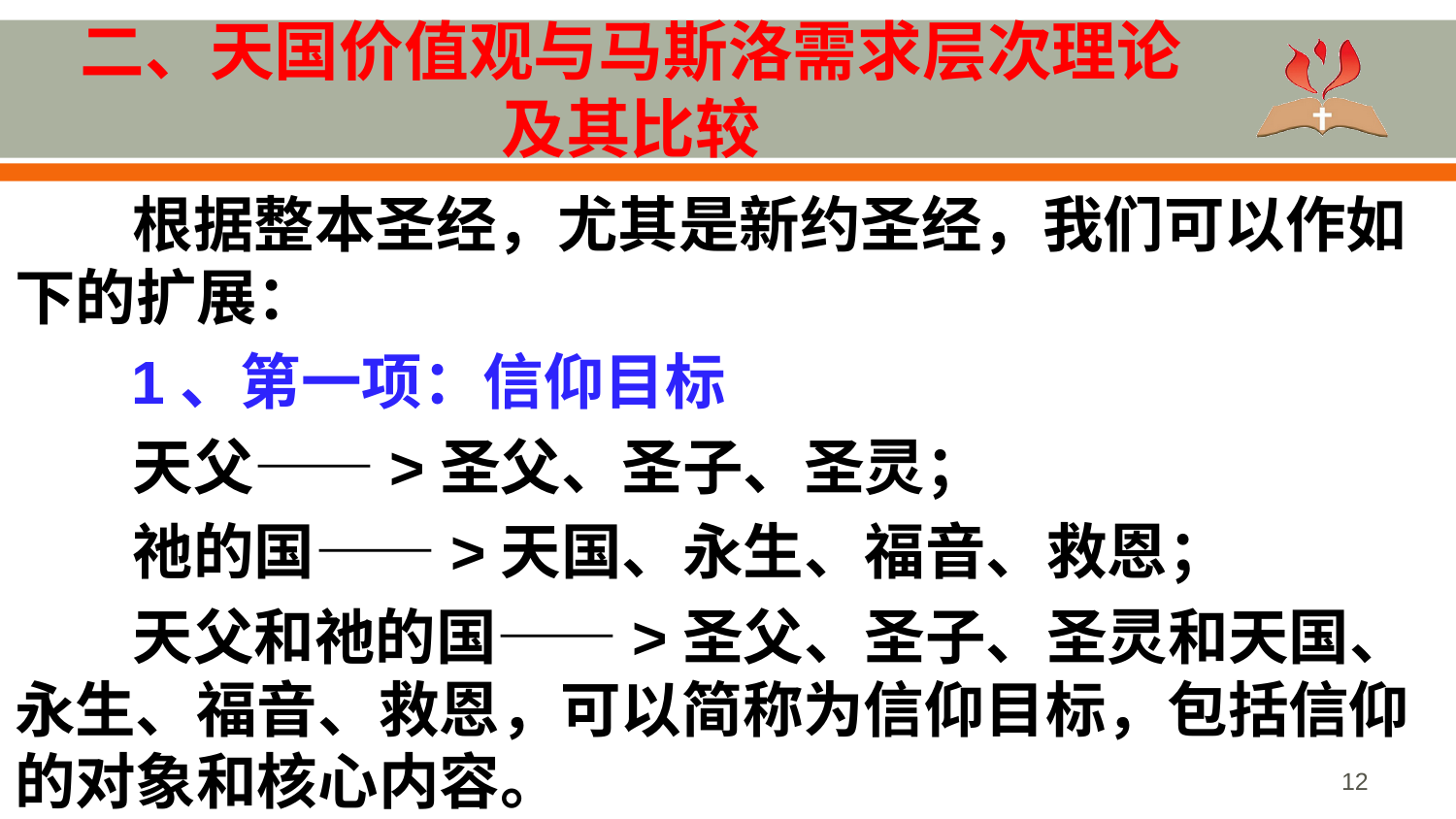

# 二、天国价值观与马斯洛需求层次理论 及其比较
根据整本圣经，尤其是新约圣经，我们可以作如下的扩展：
       1、第一项：信仰目标
天父——>圣父、圣子、圣灵；
祂的国——>天国、永生、福音、救恩；
天父和祂的国——>圣父、圣子、圣灵和天国、永生、福音、救恩，可以简称为信仰目标，包括信仰的对象和核心内容。

12